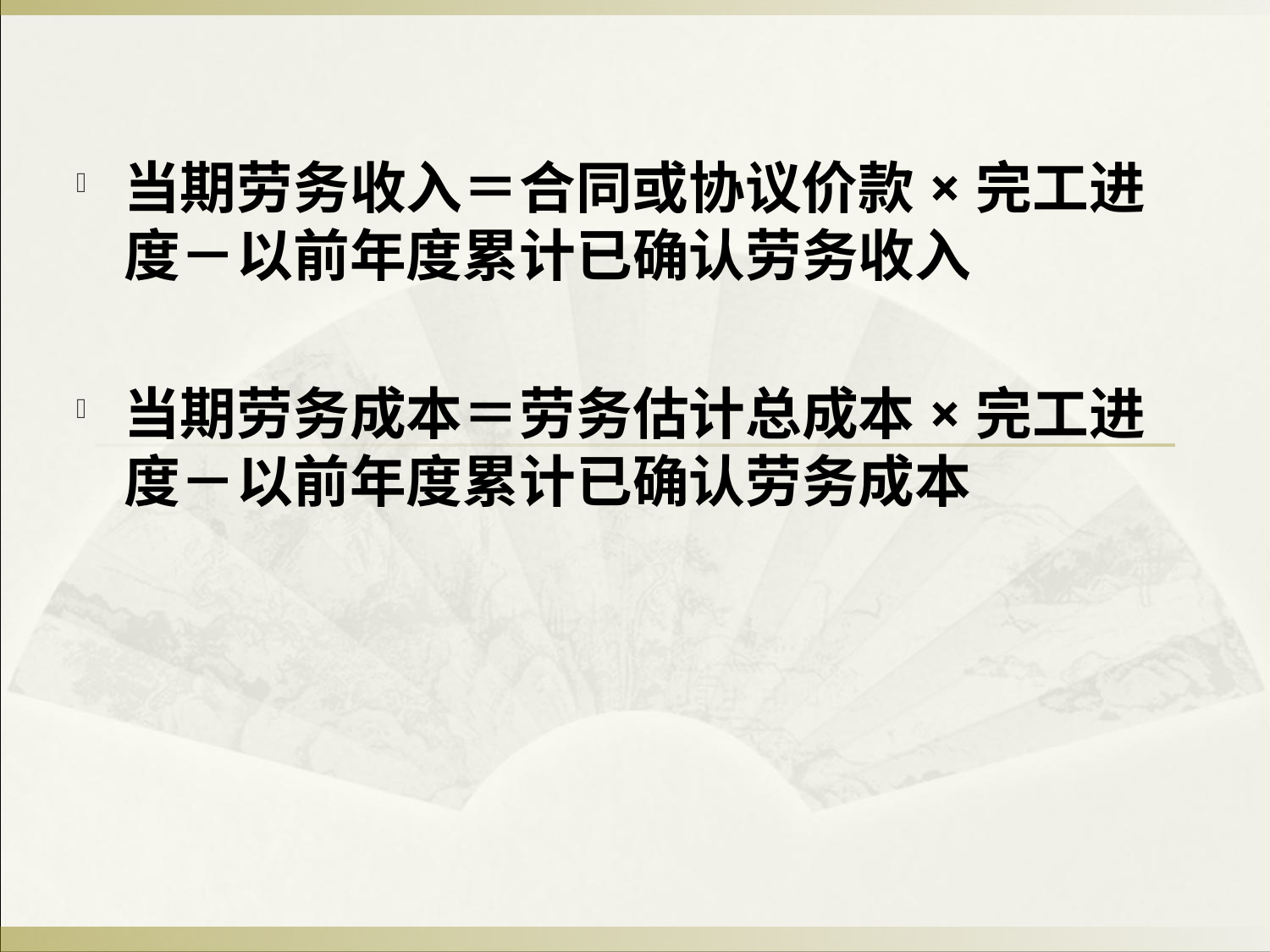

当期劳务收入＝合同或协议价款×完工进度－以前年度累计已确认劳务收入

当期劳务成本＝劳务估计总成本×完工进度－以前年度累计已确认劳务成本